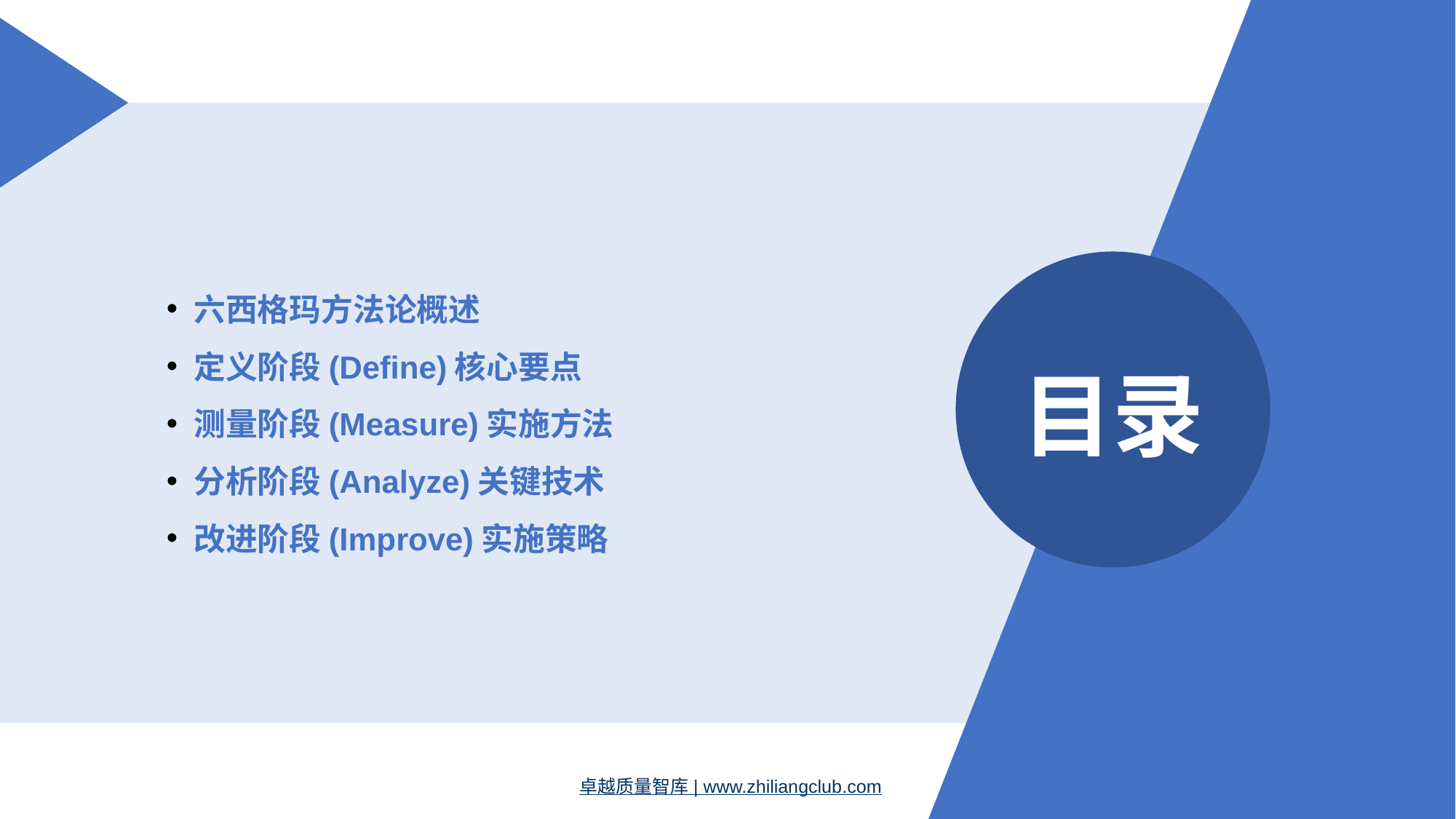

六西格玛方法论概述
定义阶段(Define)核心要点
测量阶段(Measure)实施方法
分析阶段(Analyze)关键技术
改进阶段(Improve)实施策略

目录